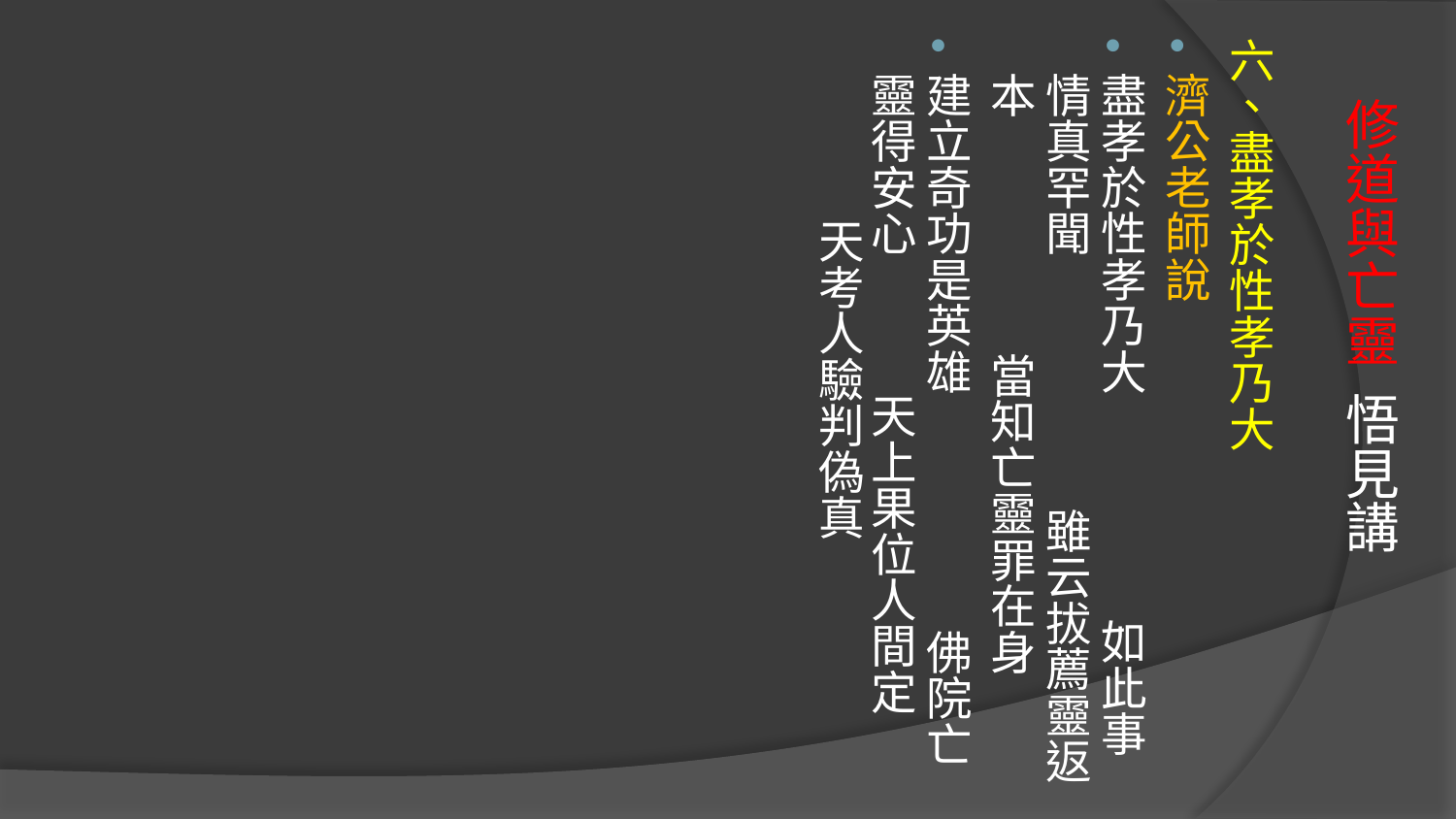

六、盡孝於性孝乃大
濟公老師說
盡孝於性孝乃大　                 如此事情真罕聞                        雖云拔薦靈返本　                  當知亡靈罪在身
建立奇功是英雄　                  佛院亡靈得安心             天上果位人間定　                 天考人驗判偽真

# 修道與亡靈  悟見講